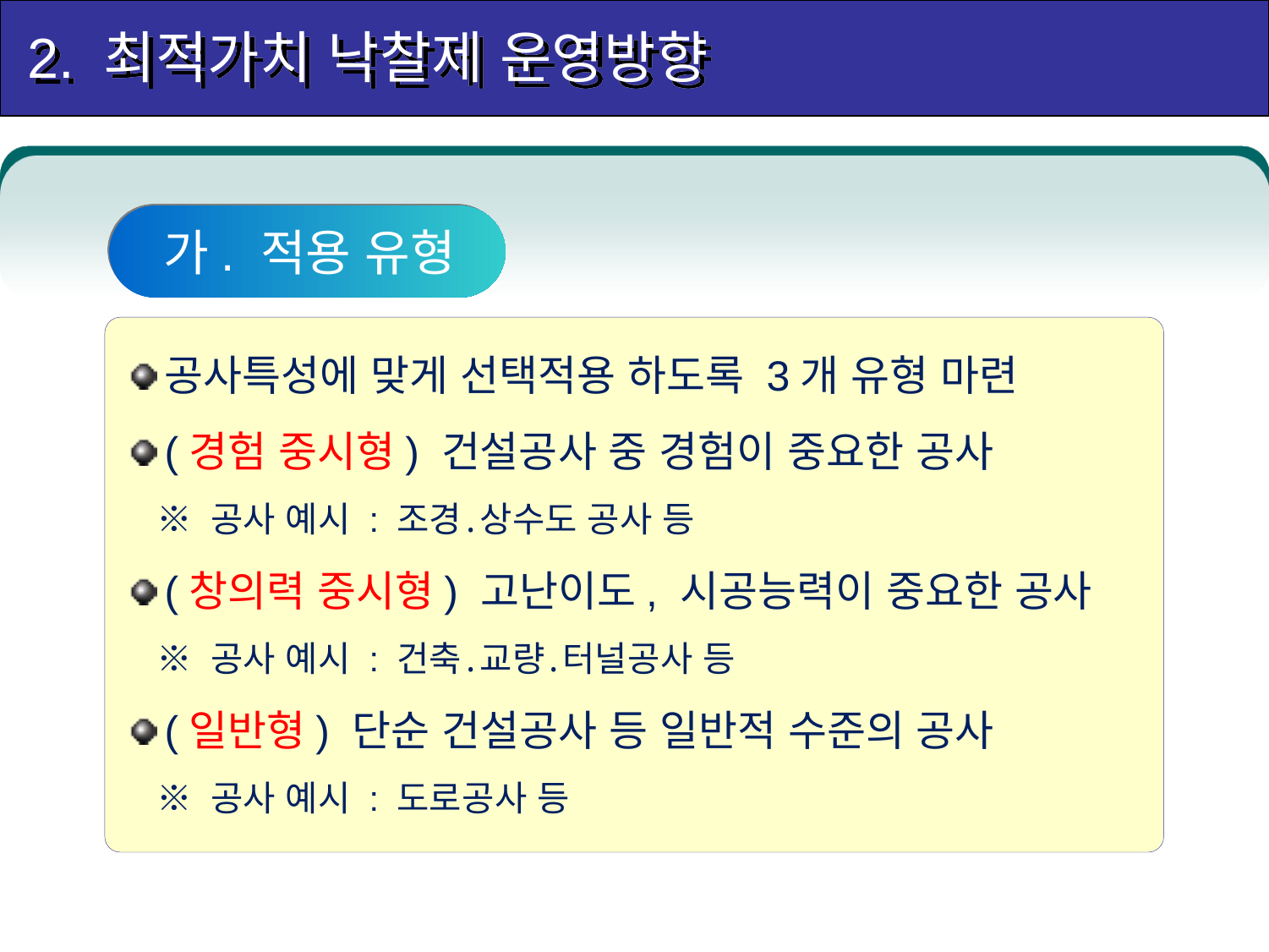

2. 최적가치 낙찰제 운영방향
가. 적용 유형

공사특성에 맞게 선택적용 하도록 3개 유형 마련
(경험 중시형) 건설공사 중 경험이 중요한 공사
   ※ 공사 예시 : 조경․상수도 공사 등
(창의력 중시형) 고난이도, 시공능력이 중요한 공사
   ※ 공사 예시 : 건축․교량․터널공사 등
(일반형) 단순 건설공사 등 일반적 수준의 공사
   ※ 공사 예시 : 도로공사 등